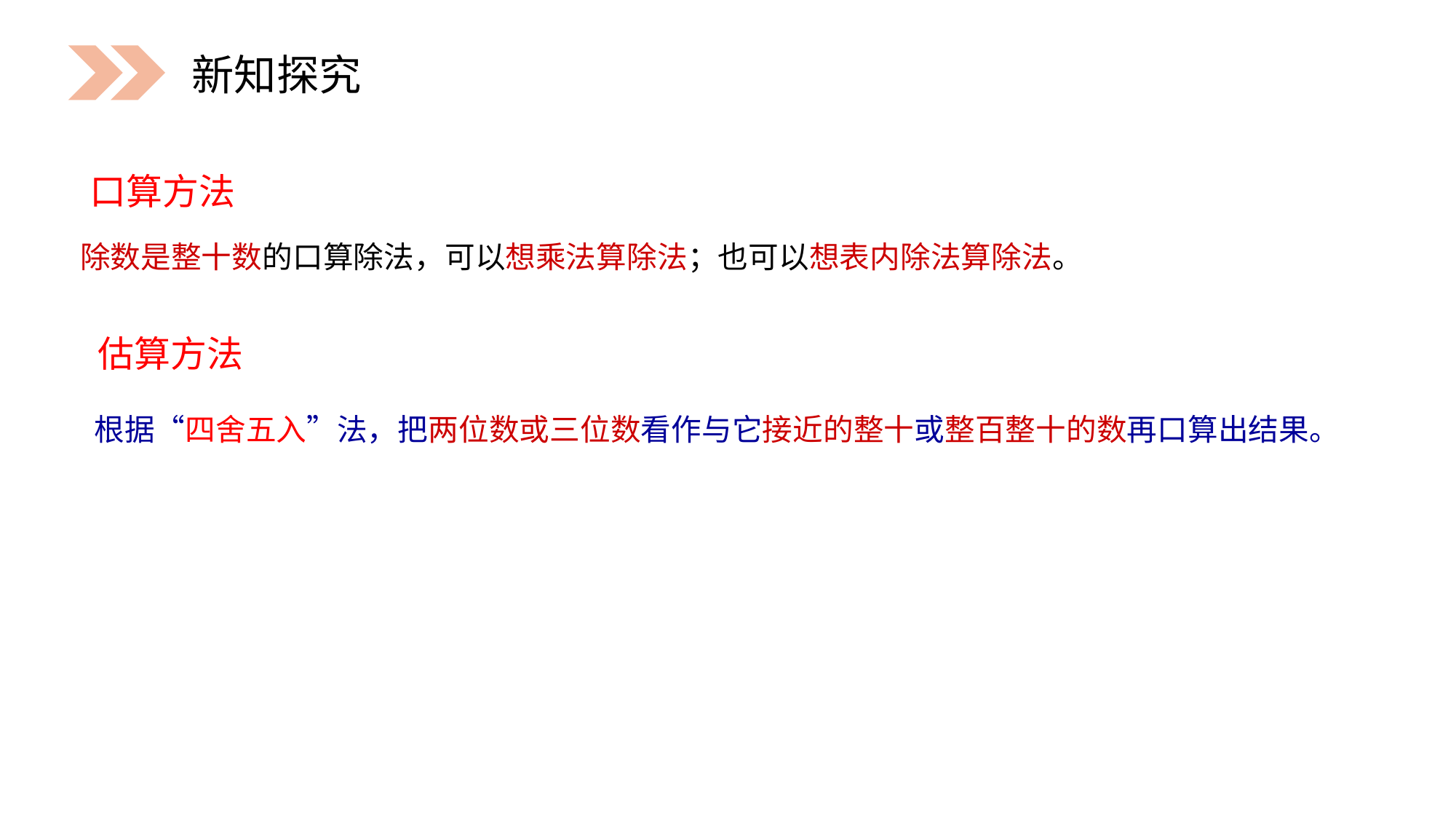

新知探究
口算方法
除数是整十数的口算除法，可以想乘法算除法；也可以想表内除法算除法。
估算方法
    根据“四舍五入”法，把两位数或三位数看作与它接近的整十或整百整十的数再口算出结果。